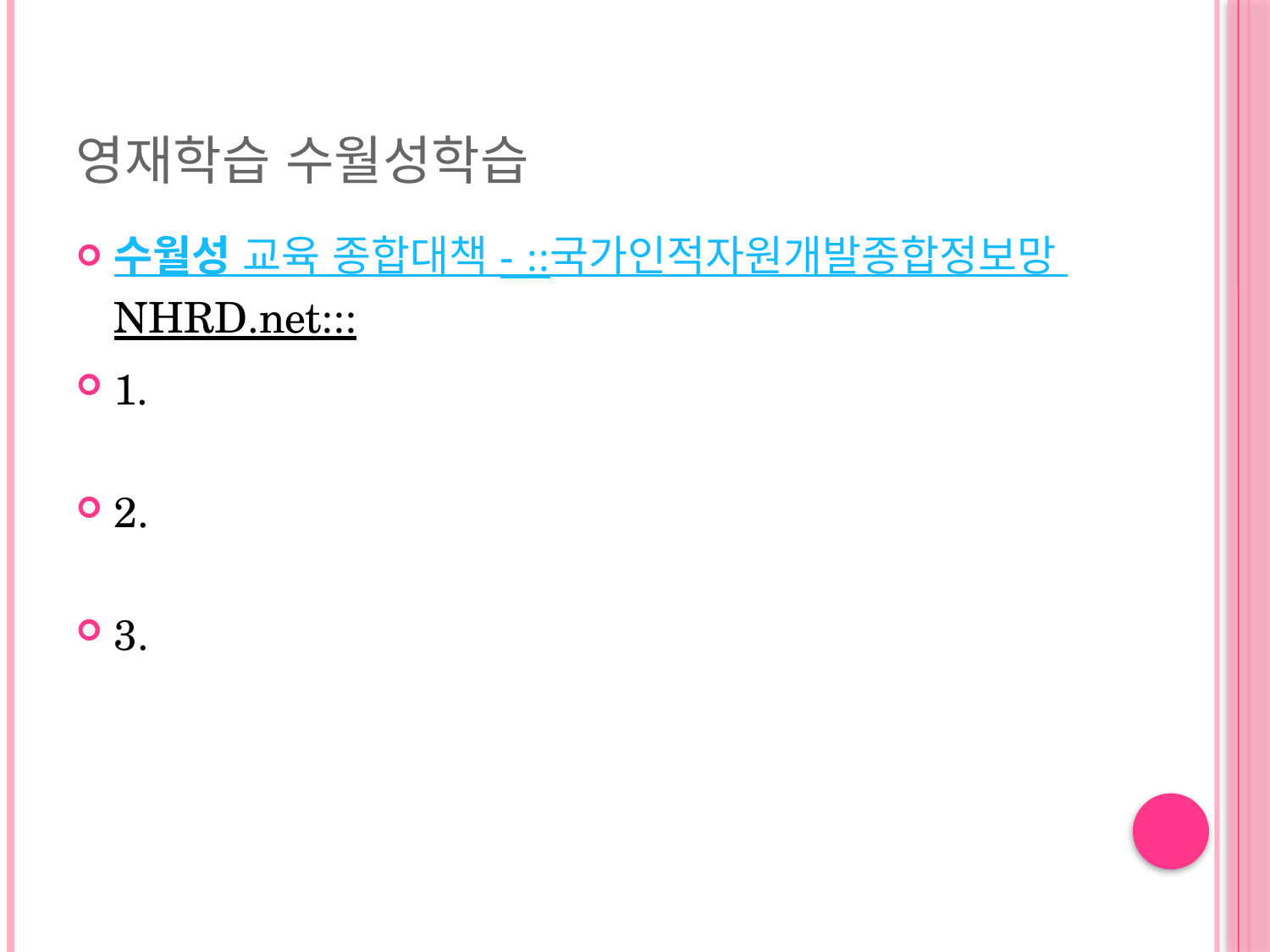

# 영재학습 수월성학습
수월성 교육 종합대책 - ::국가인적자원개발종합정보망 NHRD.net:::
1.

2.

3.